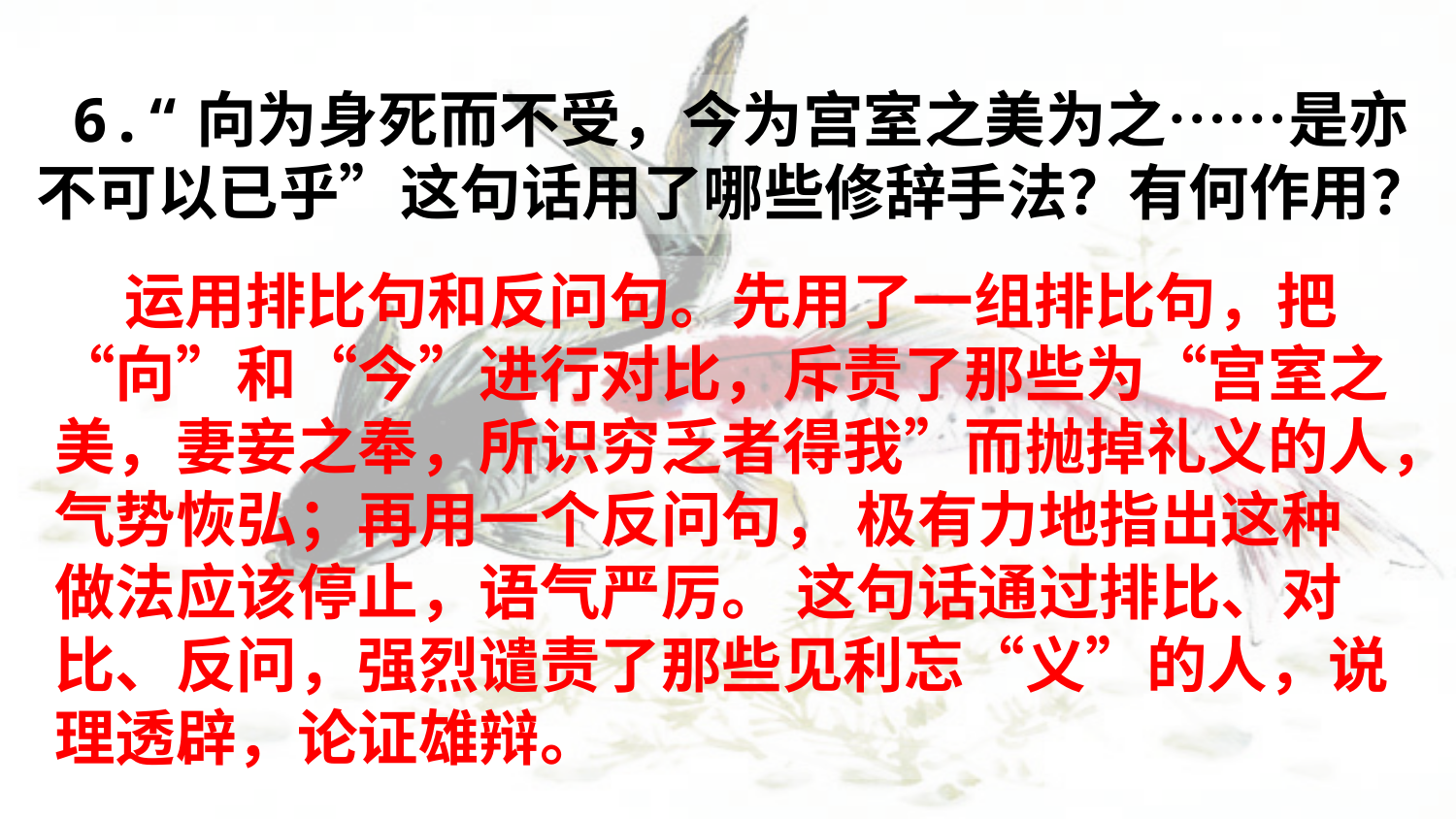

6.“向为身死而不受，今为宫室之美为之……是亦不可以已乎”这句话用了哪些修辞手法？有何作用？
    运用排比句和反问句。先用了一组排比句，把“向”和“今”进行对比，斥责了那些为“宫室之美，妻妾之奉，所识穷乏者得我”而抛掉礼义的人，气势恢弘；再用一个反问句， 极有力地指出这种做法应该停止，语气严厉。 这句话通过排比、对比、反问，强烈谴责了那些见利忘“义”的人，说理透辟，论证雄辩。